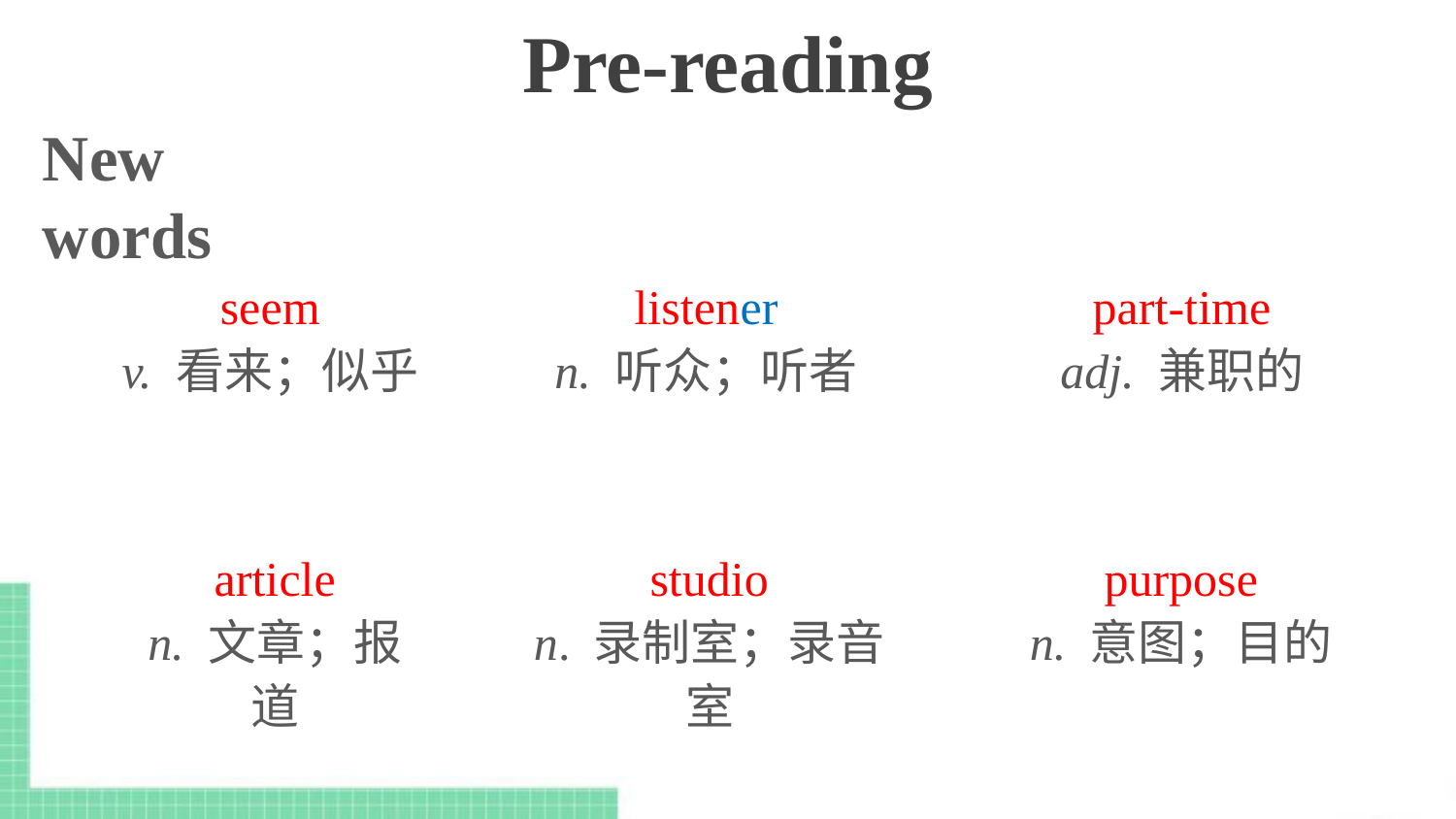

Pre-reading
New words
seem
v. 看来；似乎
listener
n. 听众；听者
part-time
adj. 兼职的
article
n. 文章；报道
studio
n. 录制室；录音室
purpose
n. 意图；目的